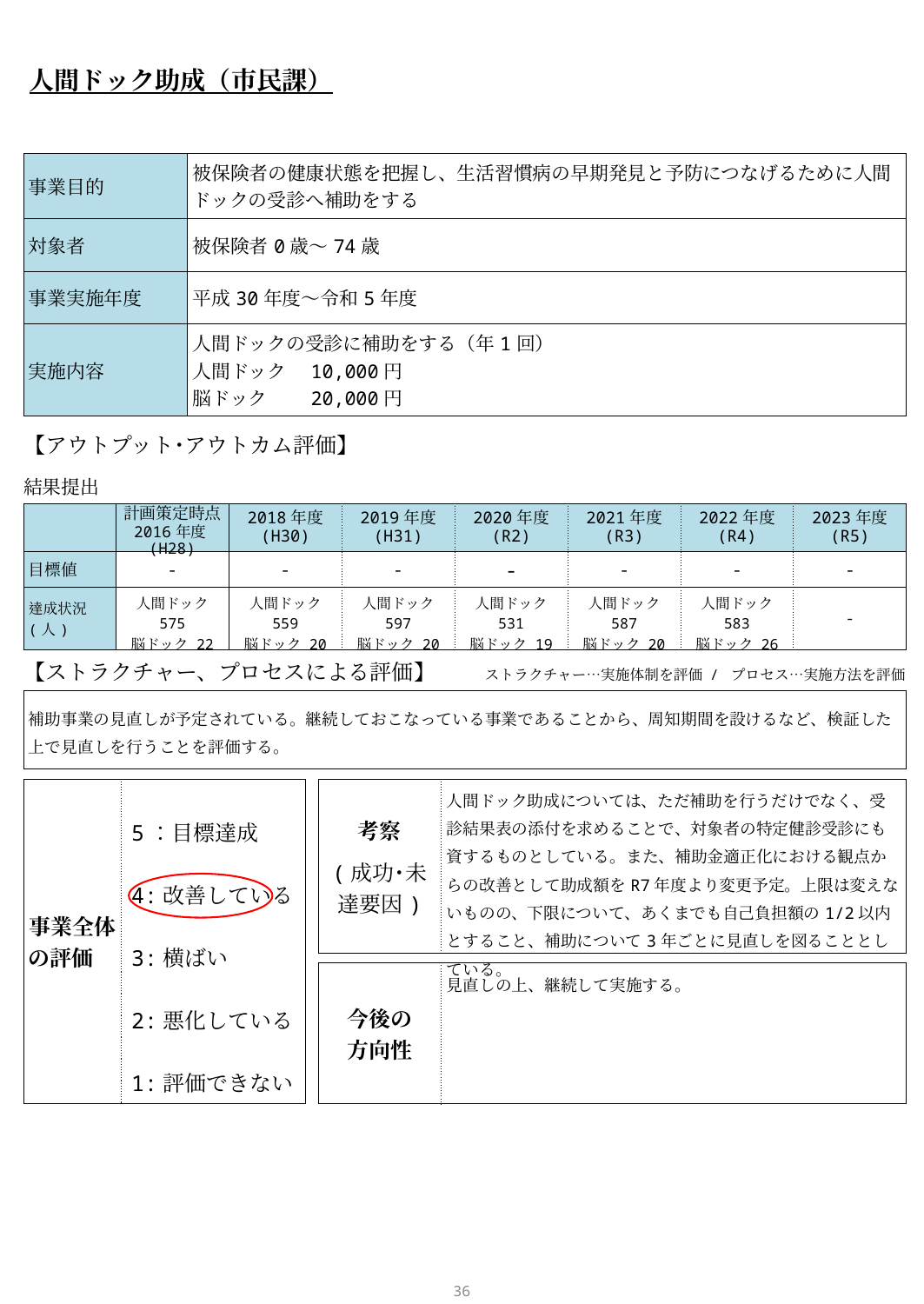

人間ドック助成（市民課）
| 事業目的 | 被保険者の健康状態を把握し、生活習慣病の早期発見と予防につなげるために人間ドックの受診へ補助をする |
| --- | --- |
| 対象者 | 被保険者0歳～74歳 |
| 事業実施年度 | 平成30年度～令和5年度 |
| 実施内容 | 人間ドックの受診に補助をする（年1回） 人間ドック　10,000円 脳ドック　　20,000円 |
【アウトプット･アウトカム評価】
結果提出
|  | 計画策定時点 2016年度(H28) | 2018年度 (H30) | 2019年度 (H31) | 2020年度 (R2) | 2021年度 (R3) | 2022年度 (R4) | 2023年度 (R5) |
| --- | --- | --- | --- | --- | --- | --- | --- |
| 目標値 | - | - | - | - | - | - | - |
| 達成状況(人) | 人間ドック 575 脳ドック 22 | 人間ドック 559 脳ドック 20 | 人間ドック 597 脳ドック 20 | 人間ドック 531 脳ドック 19 | 人間ドック 587 脳ドック 20 | 人間ドック 583 脳ドック 26 | - |
ストラクチャー…実施体制を評価 / プロセス…実施方法を評価
【ストラクチャー、プロセスによる評価】

| 補助事業の見直しが予定されている。継続しておこなっている事業であることから、周知期間を設けるなど、検証した上で見直しを行うことを評価する。 |
| --- |
| 考察 (成功･未達要因) | 人間ドック助成については、ただ補助を行うだけでなく、受診結果表の添付を求めることで、対象者の特定健診受診にも資するものとしている。また、補助金適正化における観点からの改善として助成額をR7年度より変更予定。上限は変えないものの、下限について、あくまでも自己負担額の1/2以内とすること、補助について3年ごとに見直しを図ることとしている。 |
| --- | --- |
| 事業全体 の評価 | 5：目標達成 4:改善している 3:横ばい 2:悪化している 1:評価できない |
| --- | --- |

| 今後の 方向性 | 見直しの上、継続して実施する。 |
| --- | --- |
36